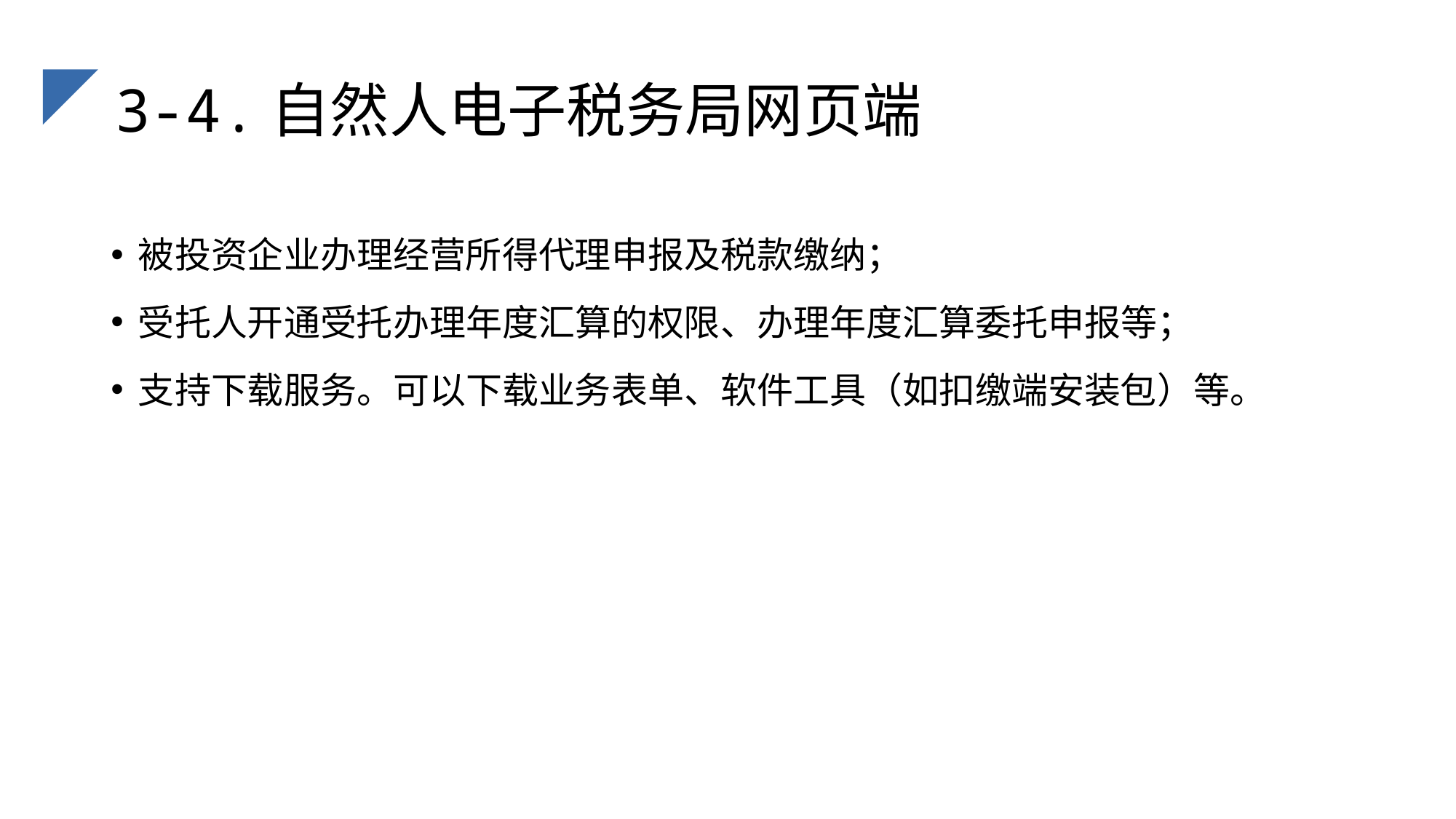

# 3-4.自然人电子税务局网页端
被投资企业办理经营所得代理申报及税款缴纳；
受托人开通受托办理年度汇算的权限、办理年度汇算委托申报等；
支持下载服务。可以下载业务表单、软件工具（如扣缴端安装包）等。